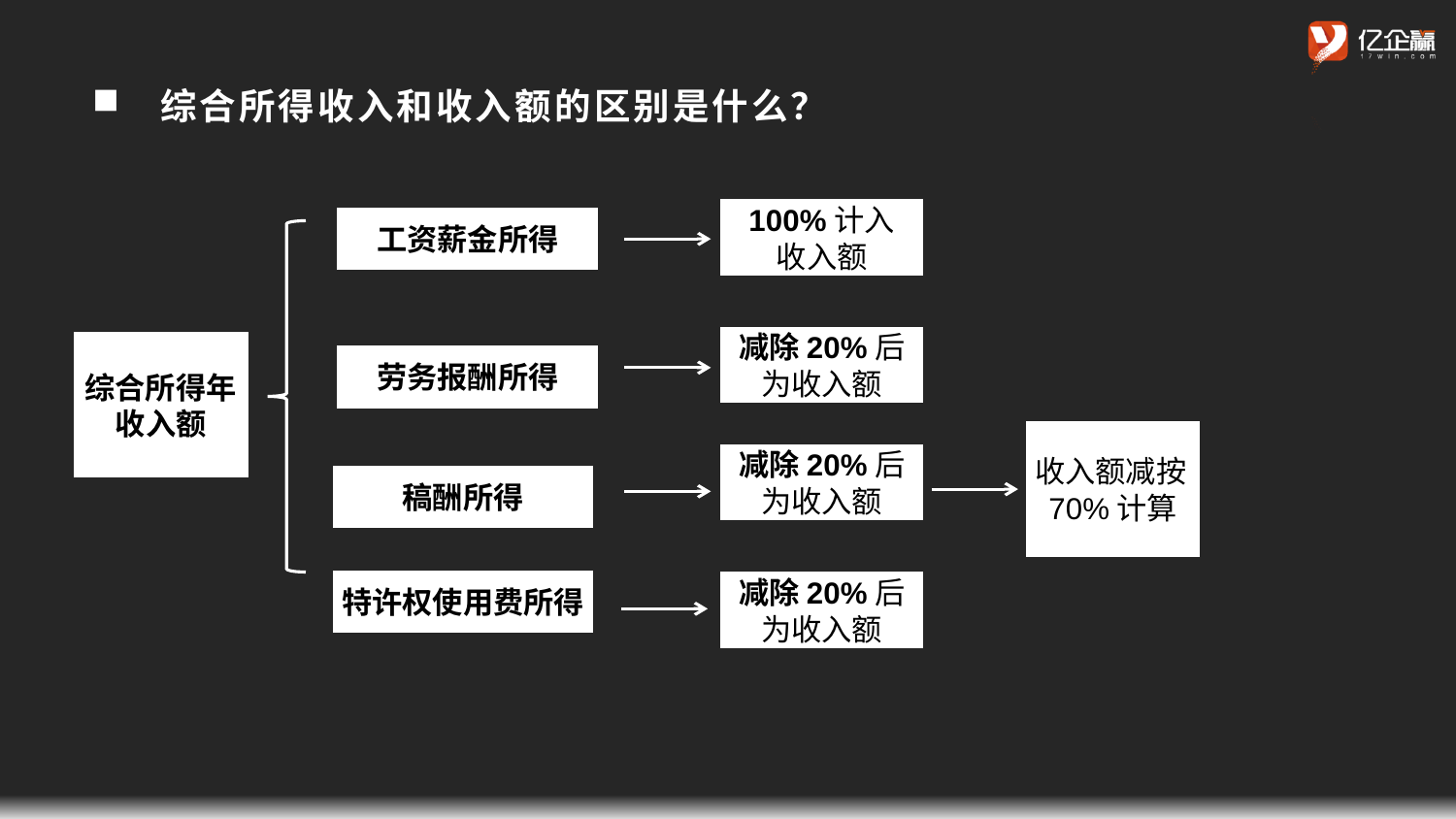

综合所得收入和收入额的区别是什么？
100%计入
收入额
工资薪金所得

减除20%后
为收入额
综合所得年收入额
劳务报酬所得
收入额减按70%计算
减除20%后
为收入额
稿酬所得
特许权使用费所得
减除20%后
为收入额